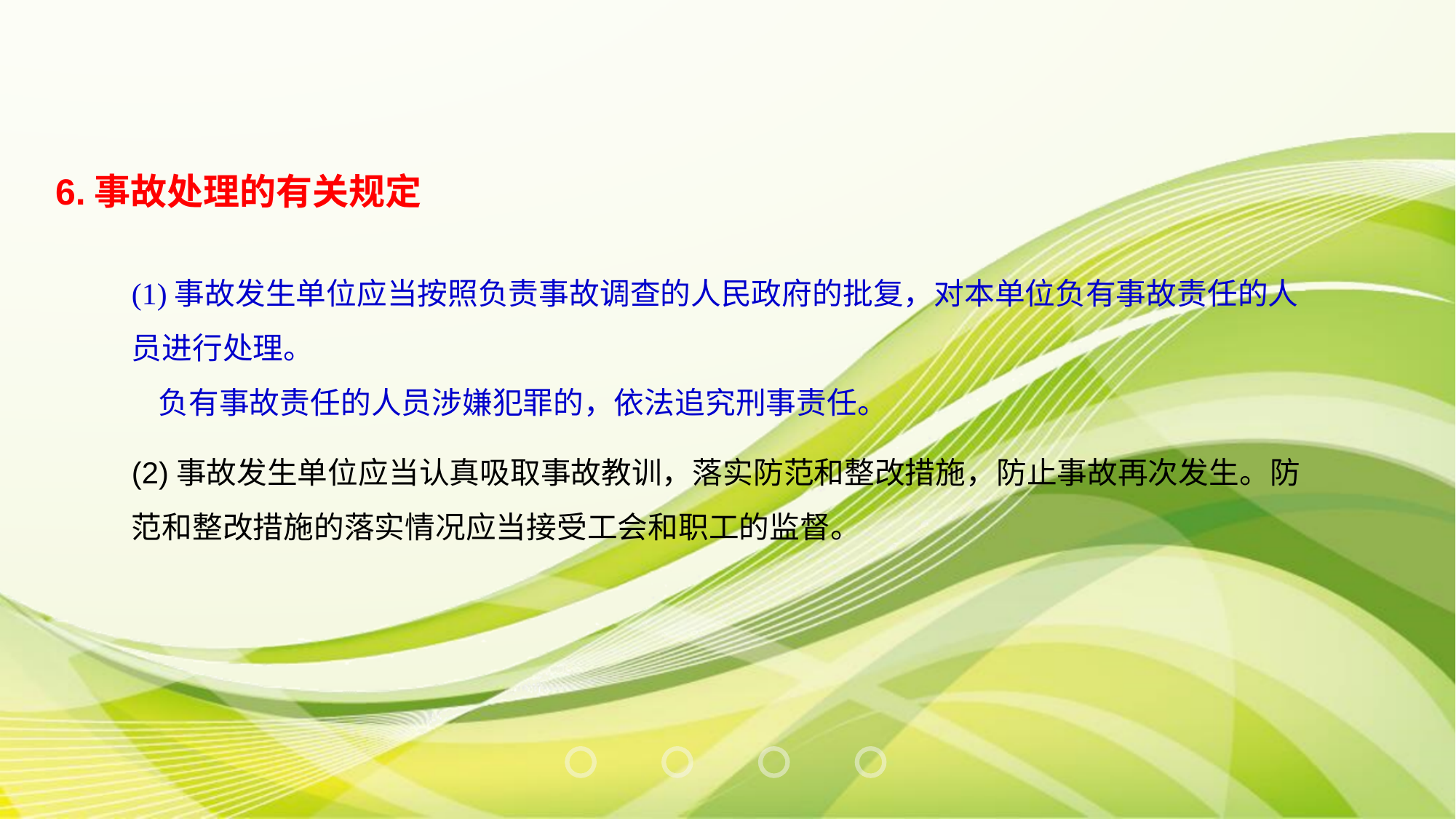

6.事故处理的有关规定
(1)事故发生单位应当按照负责事故调查的人民政府的批复，对本单位负有事故责任的人员进行处理。
    负有事故责任的人员涉嫌犯罪的，依法追究刑事责任。
(2)事故发生单位应当认真吸取事故教训，落实防范和整改措施，防止事故再次发生。防范和整改措施的落实情况应当接受工会和职工的监督。